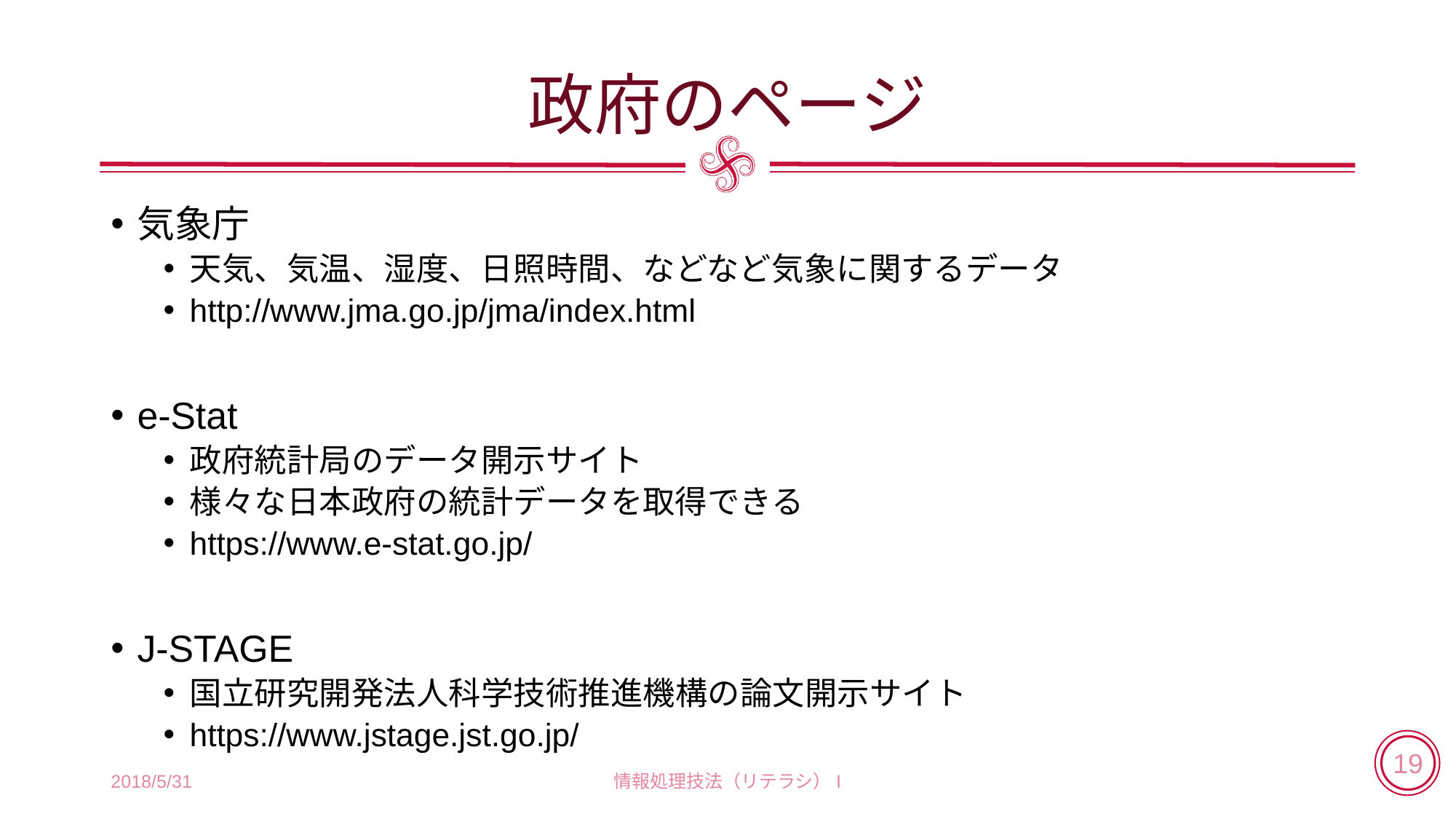

# 政府のページ
気象庁
天気、気温、湿度、日照時間、などなど気象に関するデータ
http://www.jma.go.jp/jma/index.html

e-Stat
政府統計局のデータ開示サイト
様々な日本政府の統計データを取得できる
https://www.e-stat.go.jp/

J-STAGE
国立研究開発法人科学技術推進機構の論文開示サイト
https://www.jstage.jst.go.jp/
2018/5/31
情報処理技法（リテラシ）I